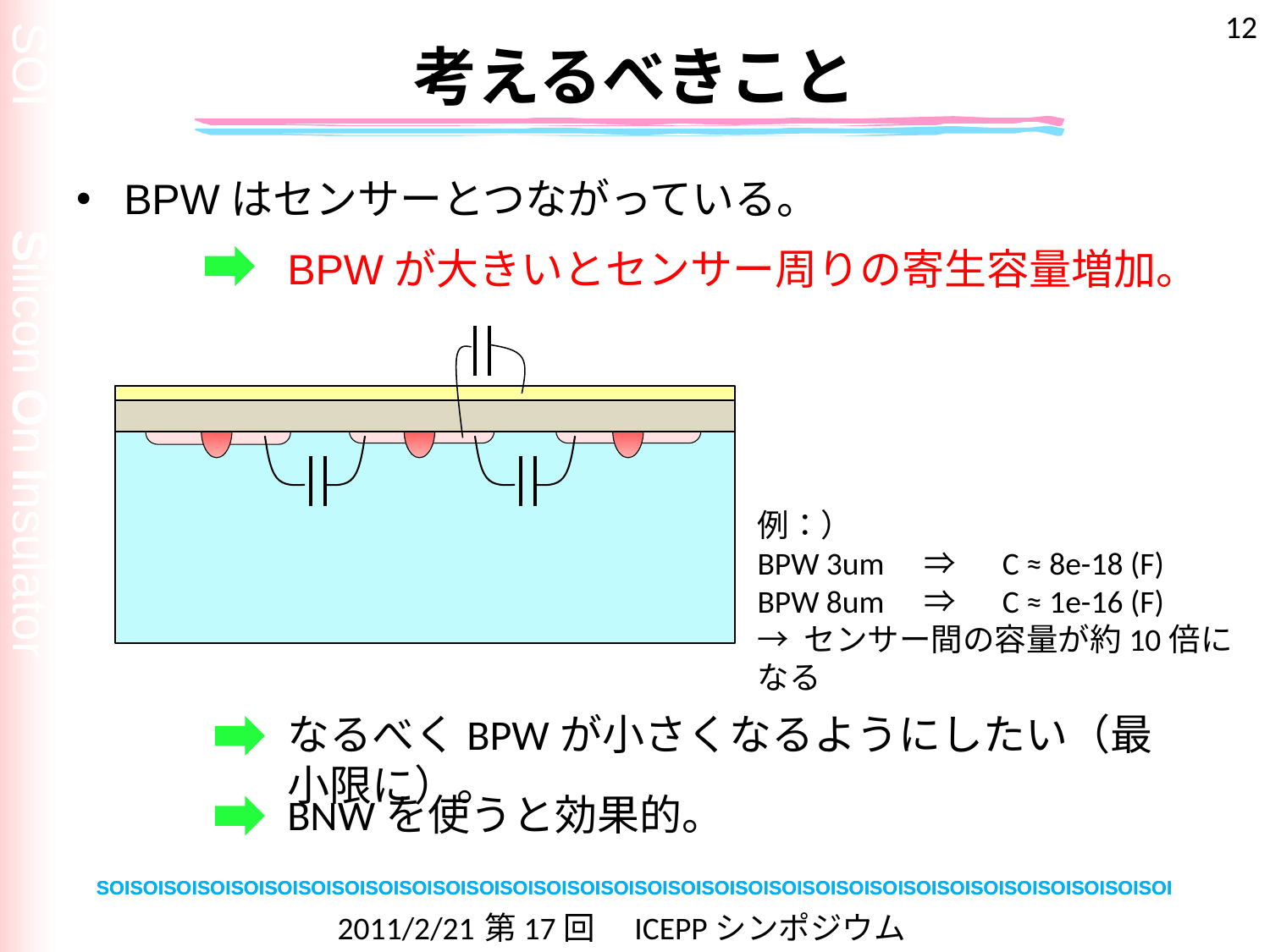

12
# 考えるべきこと
BPWはセンサーとつながっている。
BPWが大きいとセンサー周りの寄生容量増加。

例：）
BPW 3um　⇒　 C ≈ 8e-18 (F)
BPW 8um　⇒　 C ≈ 1e-16 (F)
→ センサー間の容量が約10倍になる
なるべくBPWが小さくなるようにしたい（最小限に）。

BNWを使うと効果的。

2011/2/21
第17回　ICEPPシンポジウム